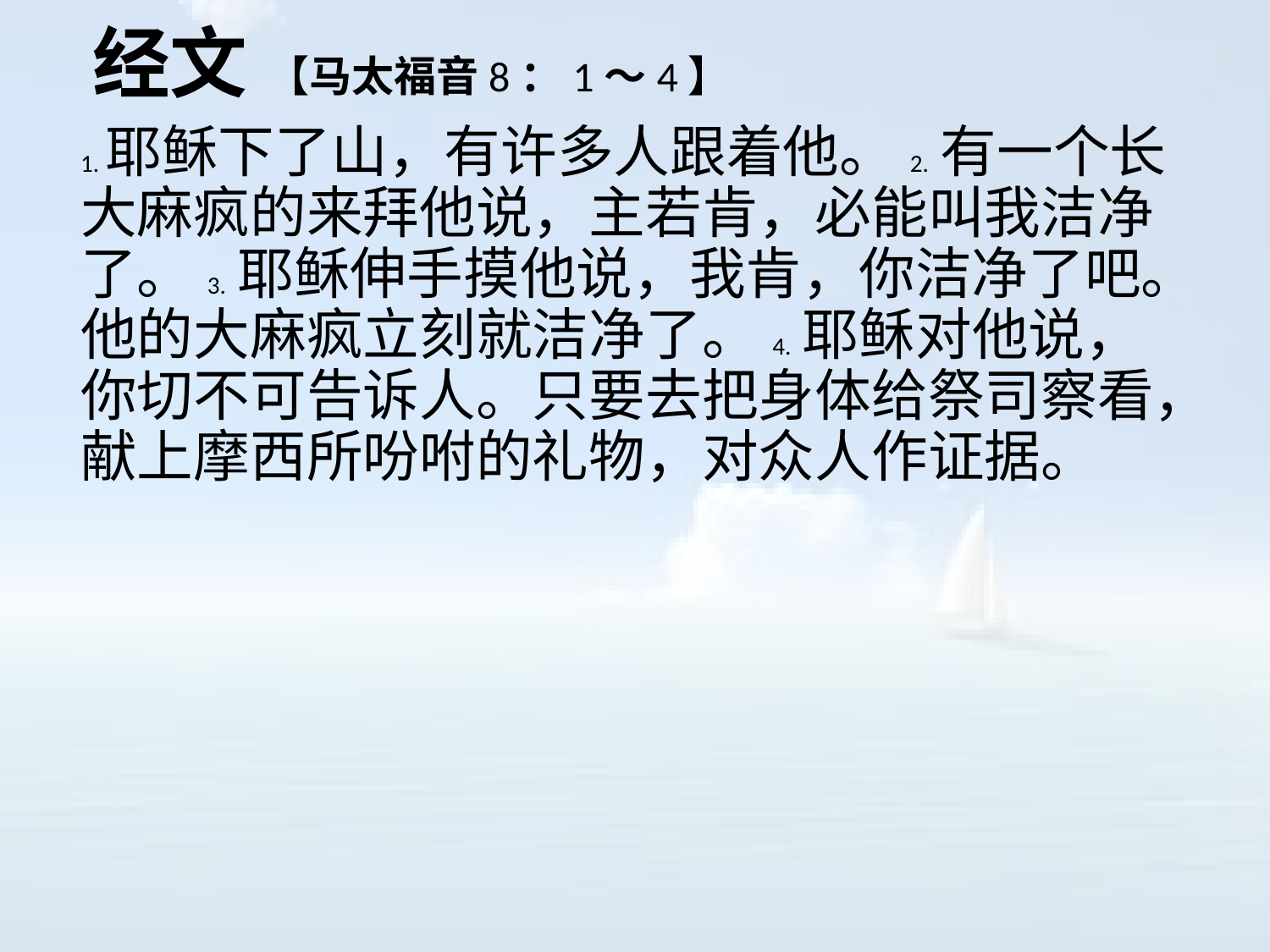

# 经文  【马太福音8：1～4】
1.耶稣下了山，有许多人跟着他。2. 有一个长大麻疯的来拜他说，主若肯，必能叫我洁净了。3. 耶稣伸手摸他说，我肯，你洁净了吧。他的大麻疯立刻就洁净了。4. 耶稣对他说，你切不可告诉人。只要去把身体给祭司察看，献上摩西所吩咐的礼物，对众人作证据。